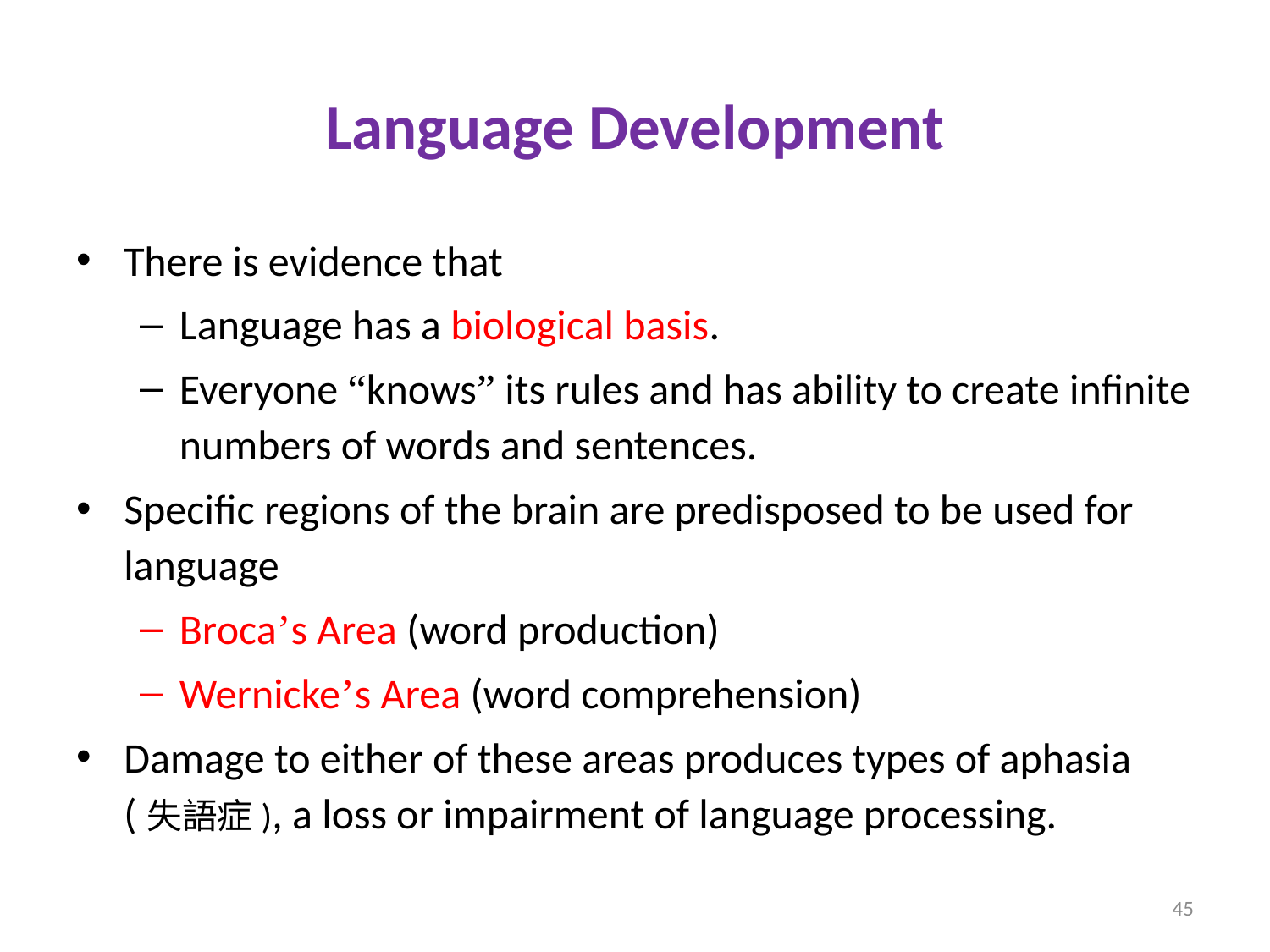

# Language Development
There is evidence that
Language has a biological basis.
Everyone “knows” its rules and has ability to create infinite numbers of words and sentences.
Specific regions of the brain are predisposed to be used for language
Broca’s Area (word production)
Wernicke’s Area (word comprehension)
Damage to either of these areas produces types of aphasia (失語症), a loss or impairment of language processing.

45